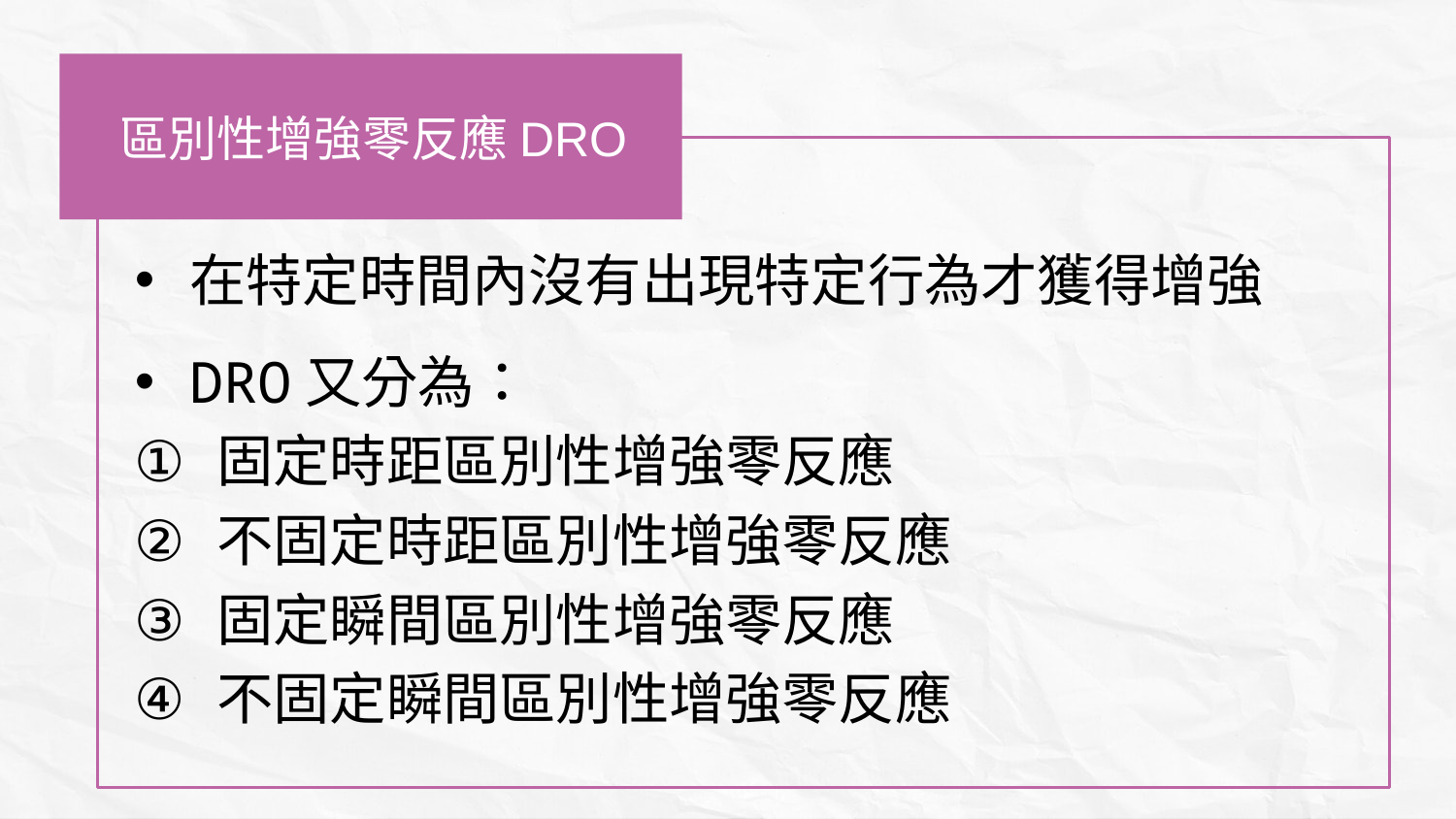

區別性增強零反應DRO

在特定時間內沒有出現特定行為才獲得增強

DRO又分為：
固定時距區別性增強零反應
不固定時距區別性增強零反應
固定瞬間區別性增強零反應
不固定瞬間區別性增強零反應